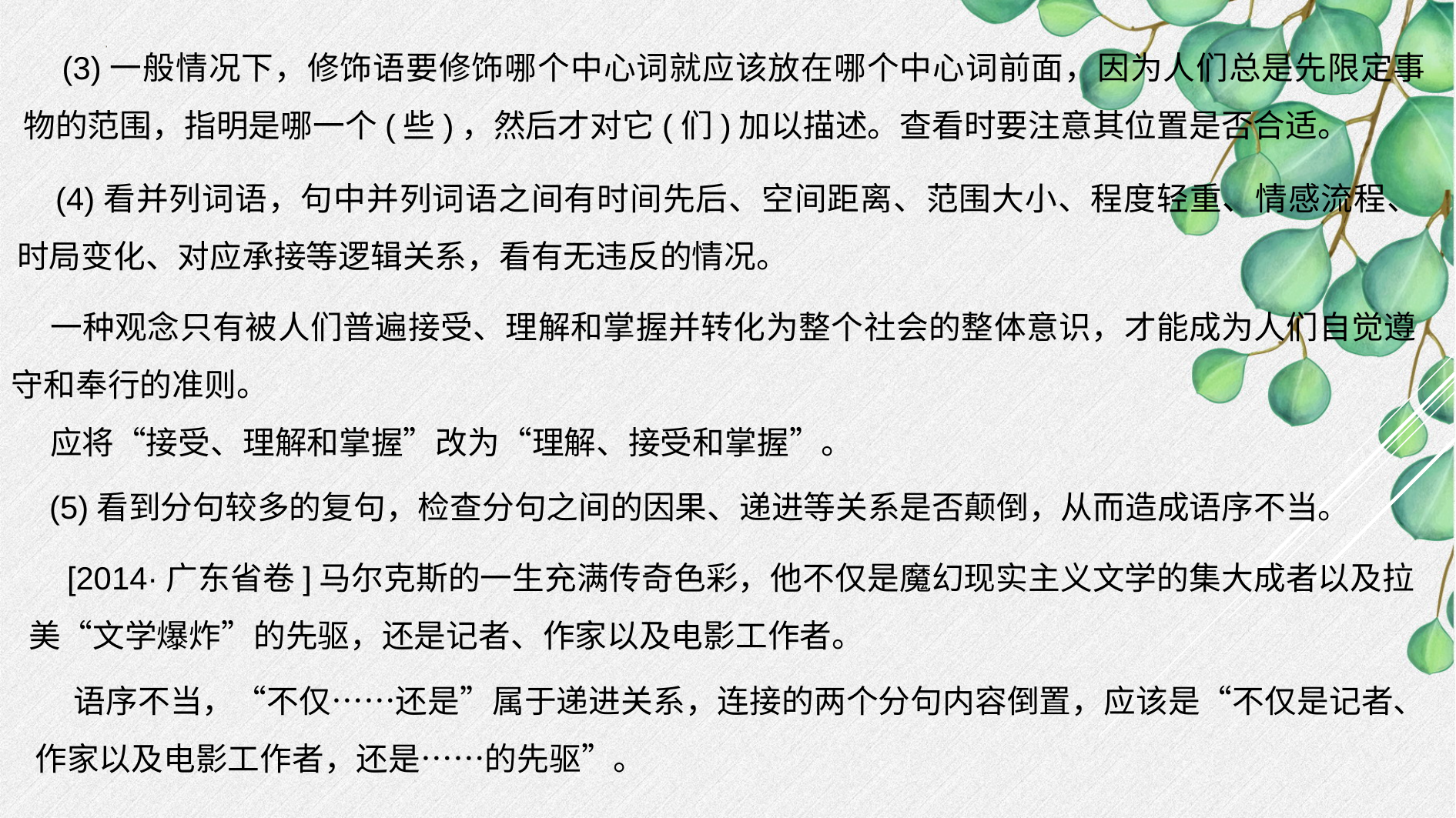

(3)一般情况下，修饰语要修饰哪个中心词就应该放在哪个中心词前面，因为人们总是先限定事物的范围，指明是哪一个(些)，然后才对它(们)加以描述。查看时要注意其位置是否合适。
(4)看并列词语，句中并列词语之间有时间先后、空间距离、范围大小、程度轻重、情感流程、时局变化、对应承接等逻辑关系，看有无违反的情况。
一种观念只有被人们普遍接受、理解和掌握并转化为整个社会的整体意识，才能成为人们自觉遵守和奉行的准则。
应将“接受、理解和掌握”改为“理解、接受和掌握”。
(5)看到分句较多的复句，检查分句之间的因果、递进等关系是否颠倒，从而造成语序不当。
[2014·广东省卷]马尔克斯的一生充满传奇色彩，他不仅是魔幻现实主义文学的集大成者以及拉美“文学爆炸”的先驱，还是记者、作家以及电影工作者。
语序不当，“不仅……还是”属于递进关系，连接的两个分句内容倒置，应该是“不仅是记者、作家以及电影工作者，还是……的先驱”。